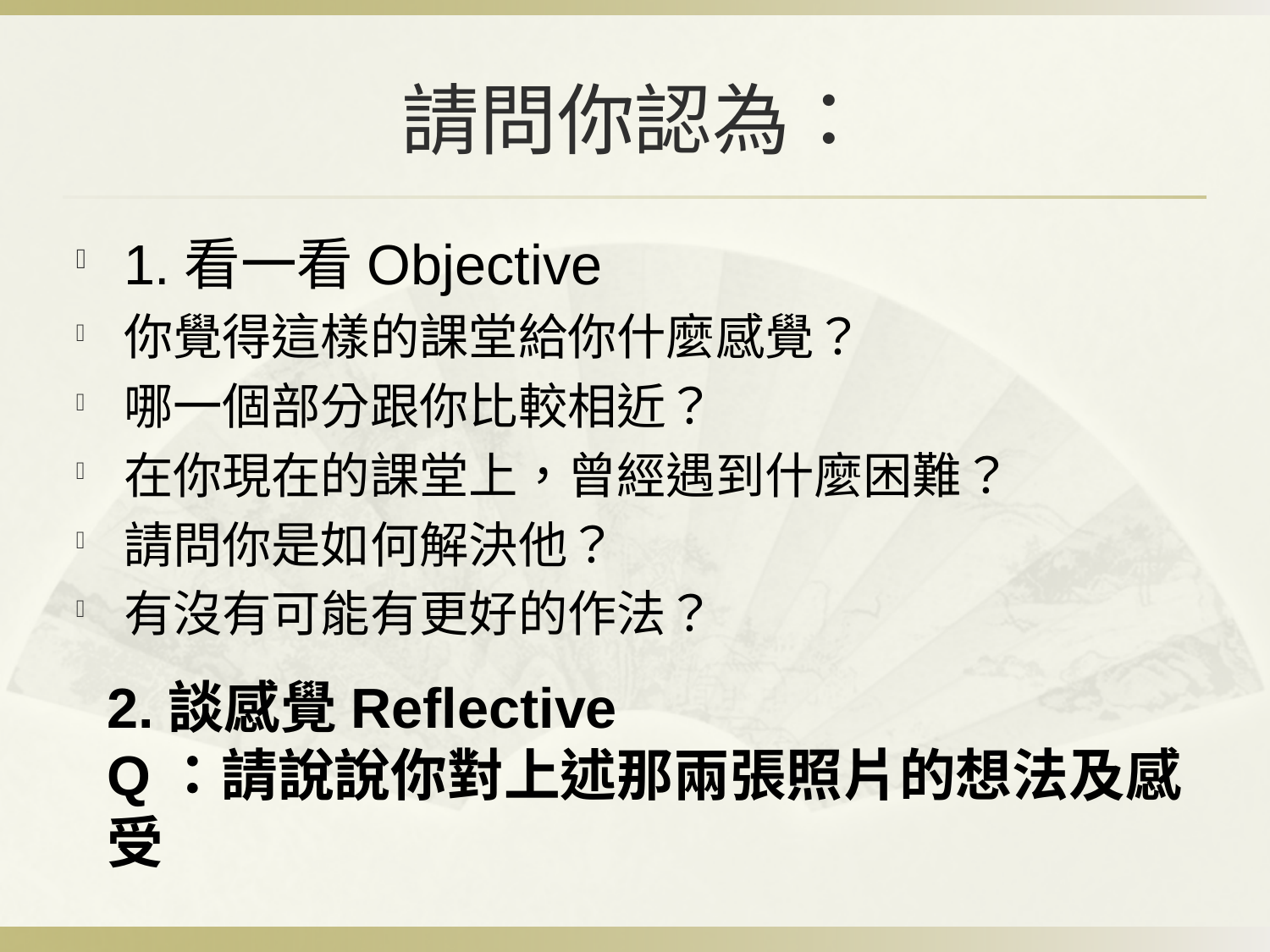

# 請問你認為：
1.看一看Objective
你覺得這樣的課堂給你什麼感覺？
哪一個部分跟你比較相近？
在你現在的課堂上，曾經遇到什麼困難？
請問你是如何解決他？
有沒有可能有更好的作法？
2.談感覺Reflective
Q：請說說你對上述那兩張照片的想法及感受